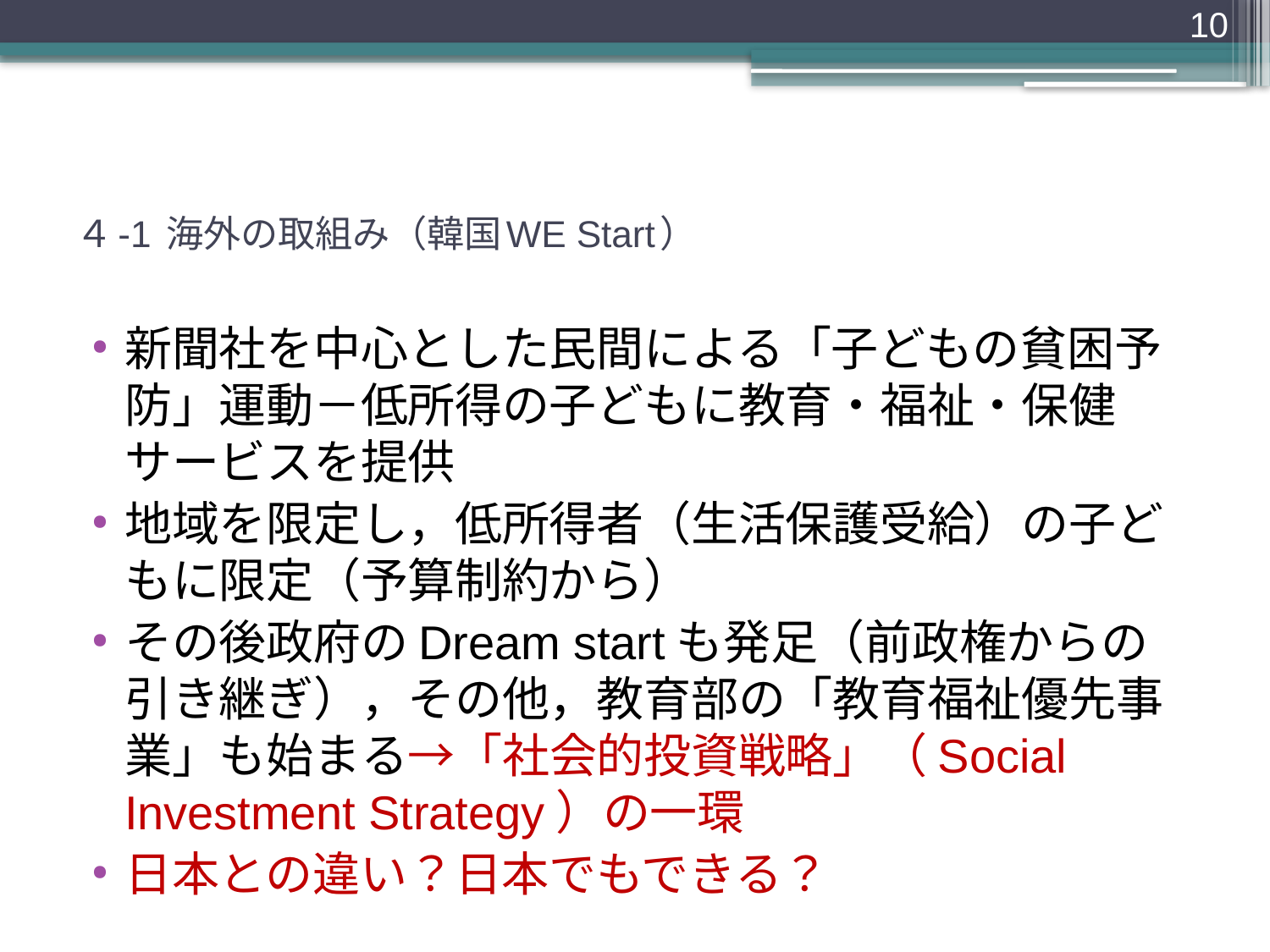

10
# ４-1 海外の取組み（韓国WE Start）
新聞社を中心とした民間による「子どもの貧困予防」運動－低所得の子どもに教育・福祉・保健サービスを提供
地域を限定し，低所得者（生活保護受給）の子どもに限定（予算制約から）
その後政府のDream startも発足（前政権からの引き継ぎ），その他，教育部の「教育福祉優先事業」も始まる→「社会的投資戦略」（Social Investment Strategy）の一環
日本との違い？日本でもできる？